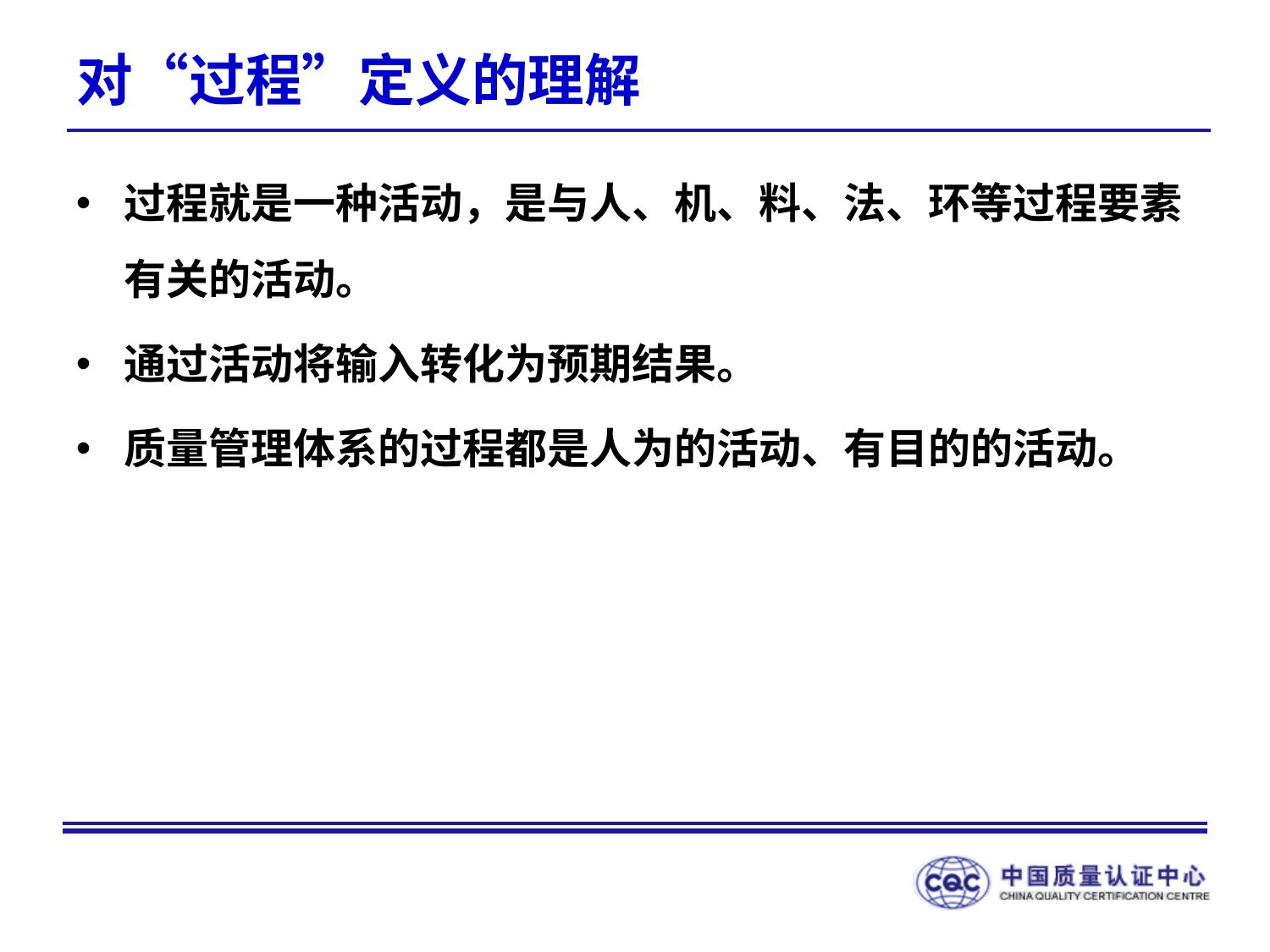

# 对“过程”定义的理解
过程就是一种活动，是与人、机、料、法、环等过程要素有关的活动。
通过活动将输入转化为预期结果。
质量管理体系的过程都是人为的活动、有目的的活动。